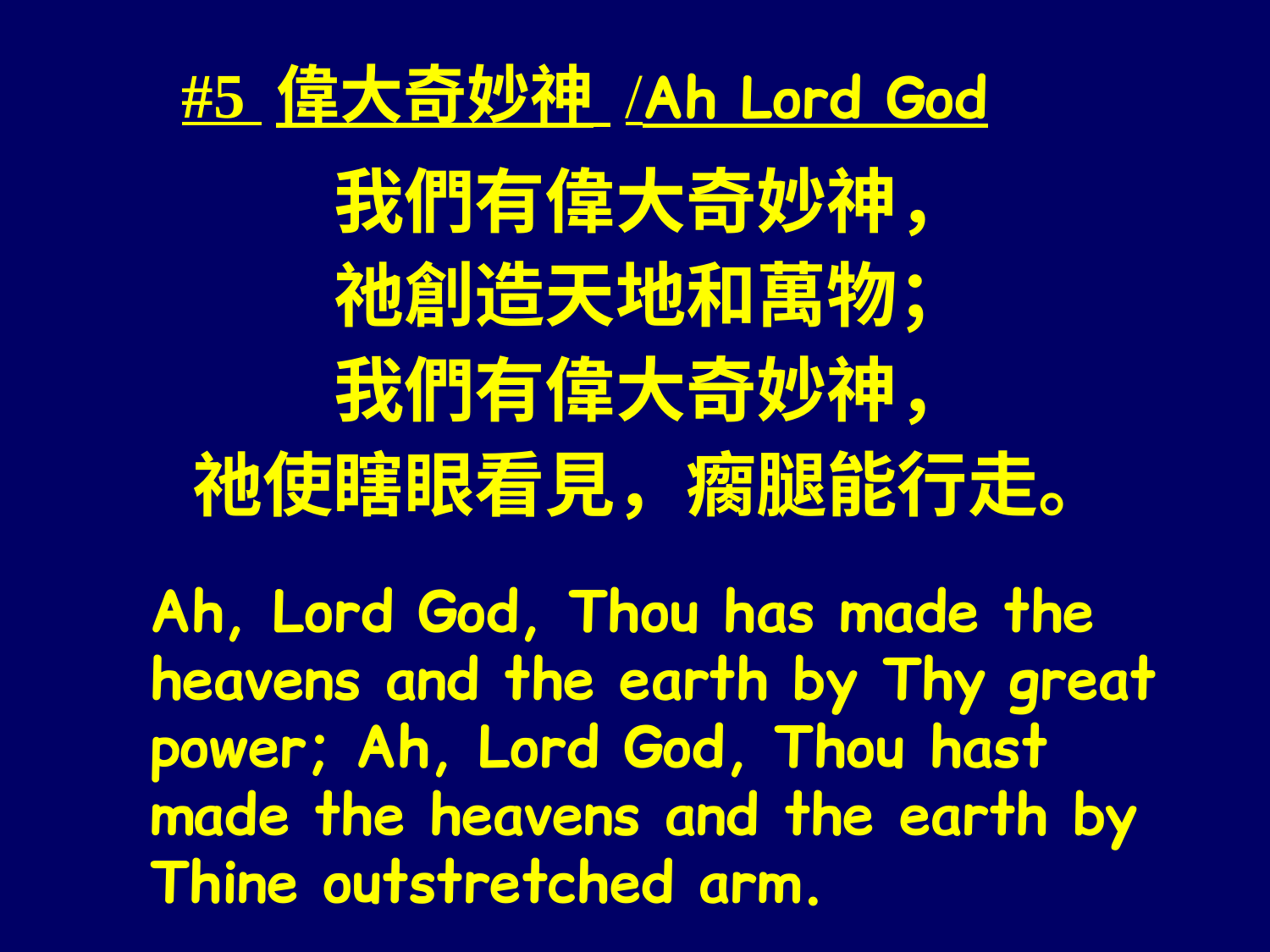

#5 偉大奇妙神 /Ah Lord God

我們有偉大奇妙神，
祂創造天地和萬物；
我們有偉大奇妙神，
祂使瞎眼看見，瘸腿能行走。

Ah, Lord God, Thou has made the heavens and the earth by Thy great power; Ah, Lord God, Thou hast made the heavens and the earth by Thine outstretched arm.